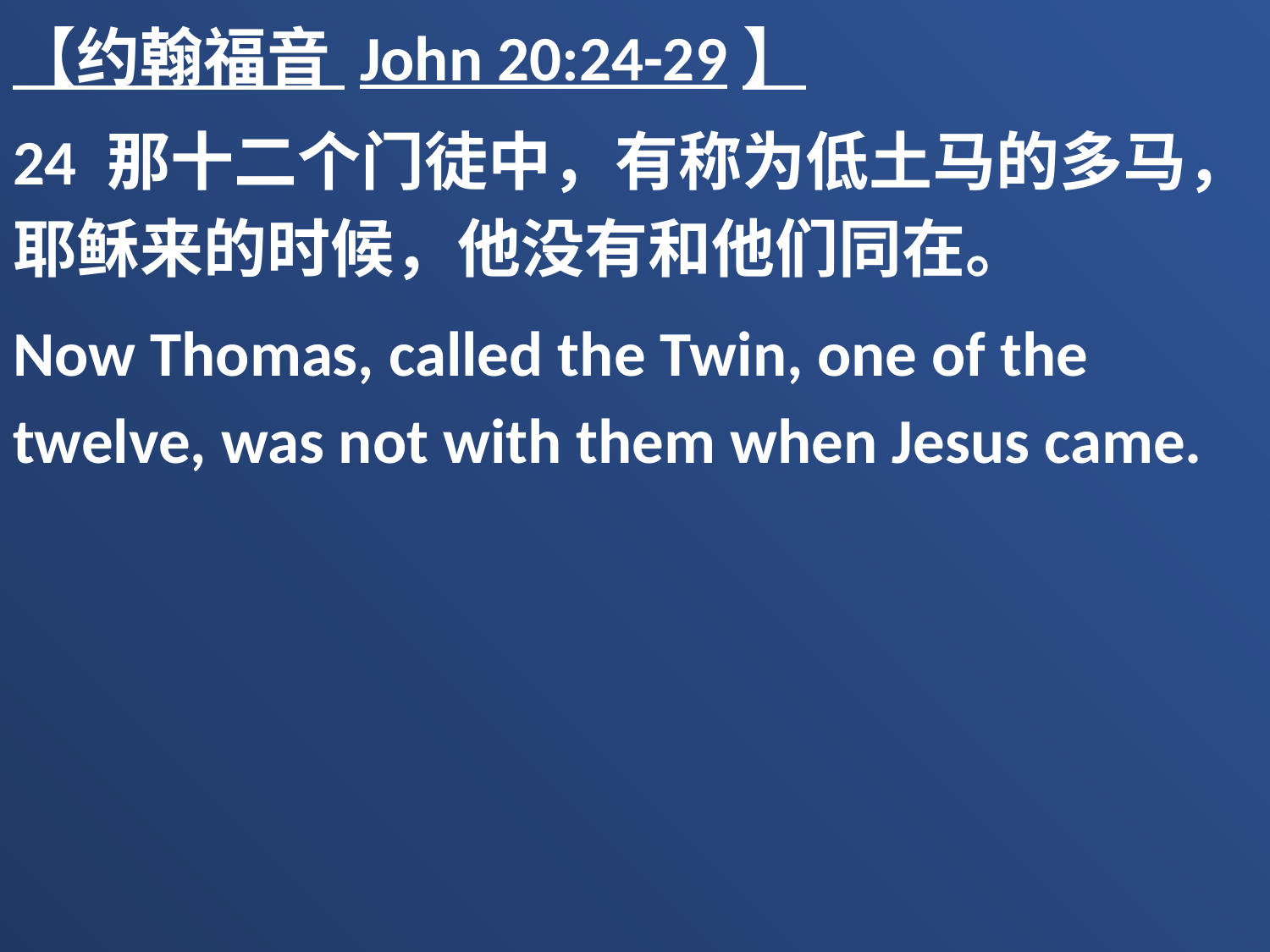

【约翰福音 John 20:24-29】
24 那十二个门徒中，有称为低土马的多马，耶稣来的时候，他没有和他们同在。
Now Thomas, called the Twin, one of the twelve, was not with them when Jesus came.